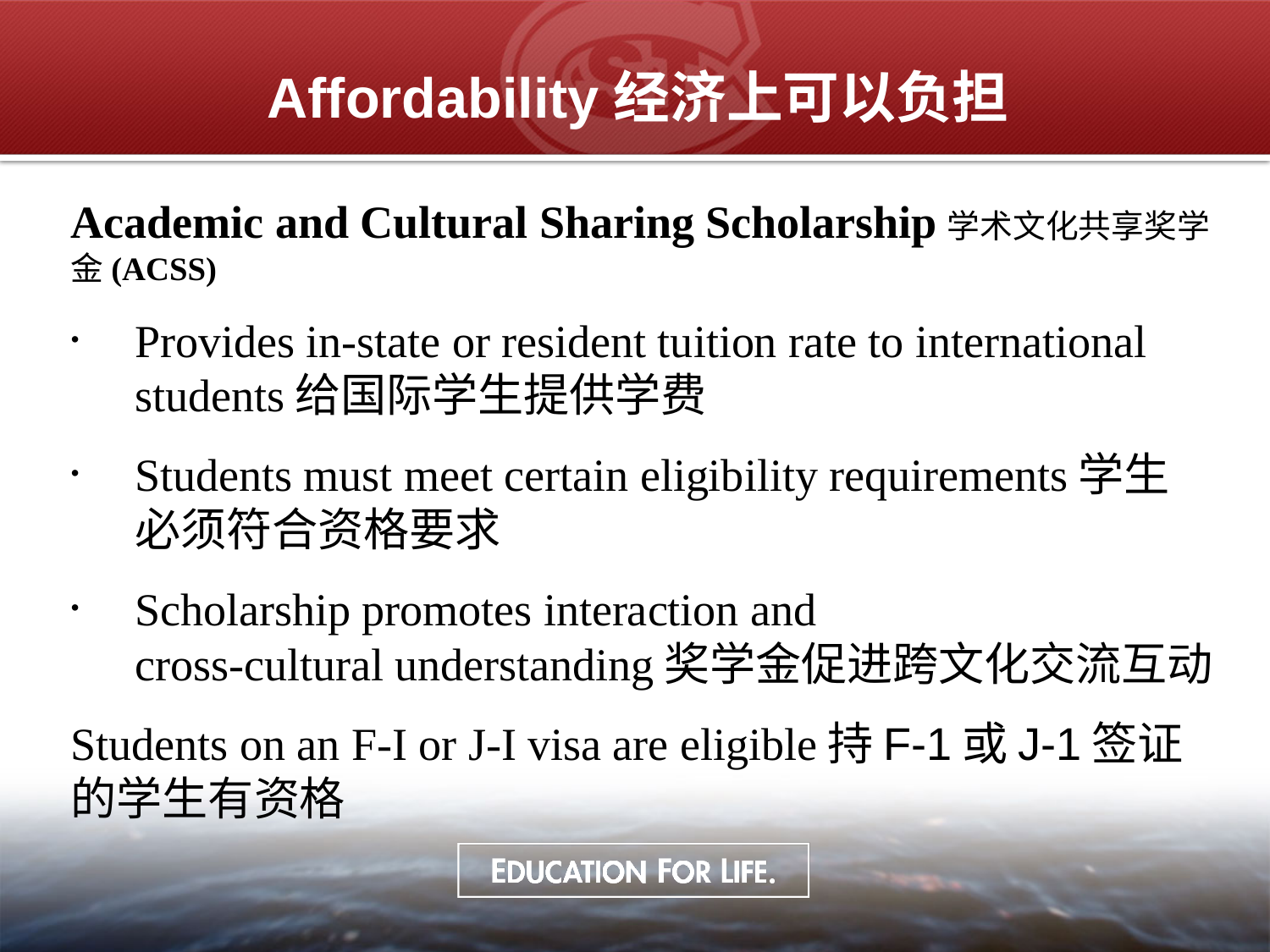

# Affordability经济上可以负担
Academic and Cultural Sharing Scholarship学术文化共享奖学金(ACSS)
Provides in-state or resident tuition rate to international students给国际学生提供学费
Students must meet certain eligibility requirements学生必须符合资格要求
Scholarship promotes interaction and
cross-cultural understanding奖学金促进跨文化交流互动
Students on an F-I or J-I visa are eligible持F-1或J-1签证的学生有资格